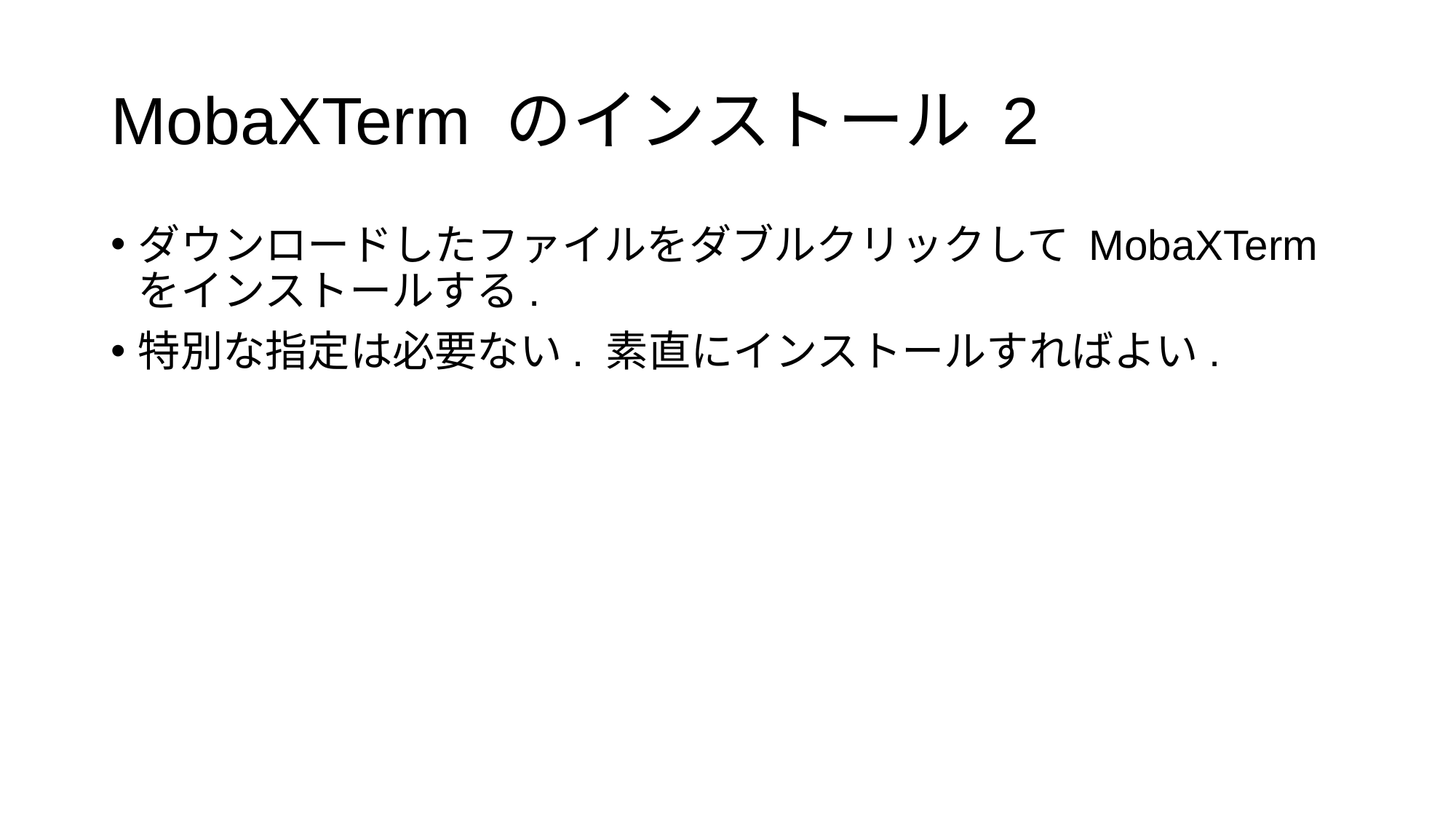

# MobaXTerm のインストール 2
ダウンロードしたファイルをダブルクリックして MobaXTerm をインストールする.
特別な指定は必要ない. 素直にインストールすればよい.